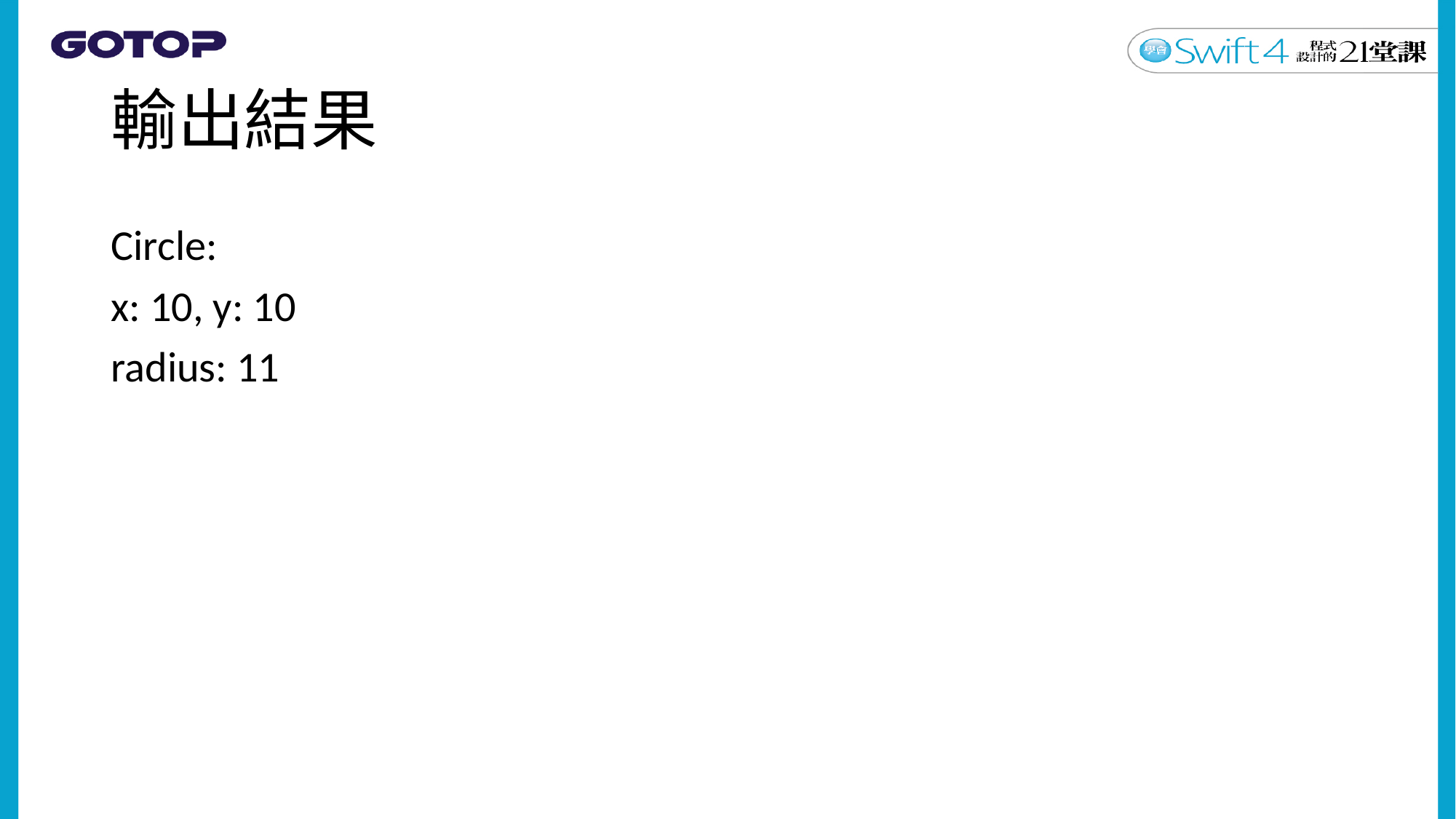

# 輸出結果
Circle:
x: 10, y: 10
radius: 11